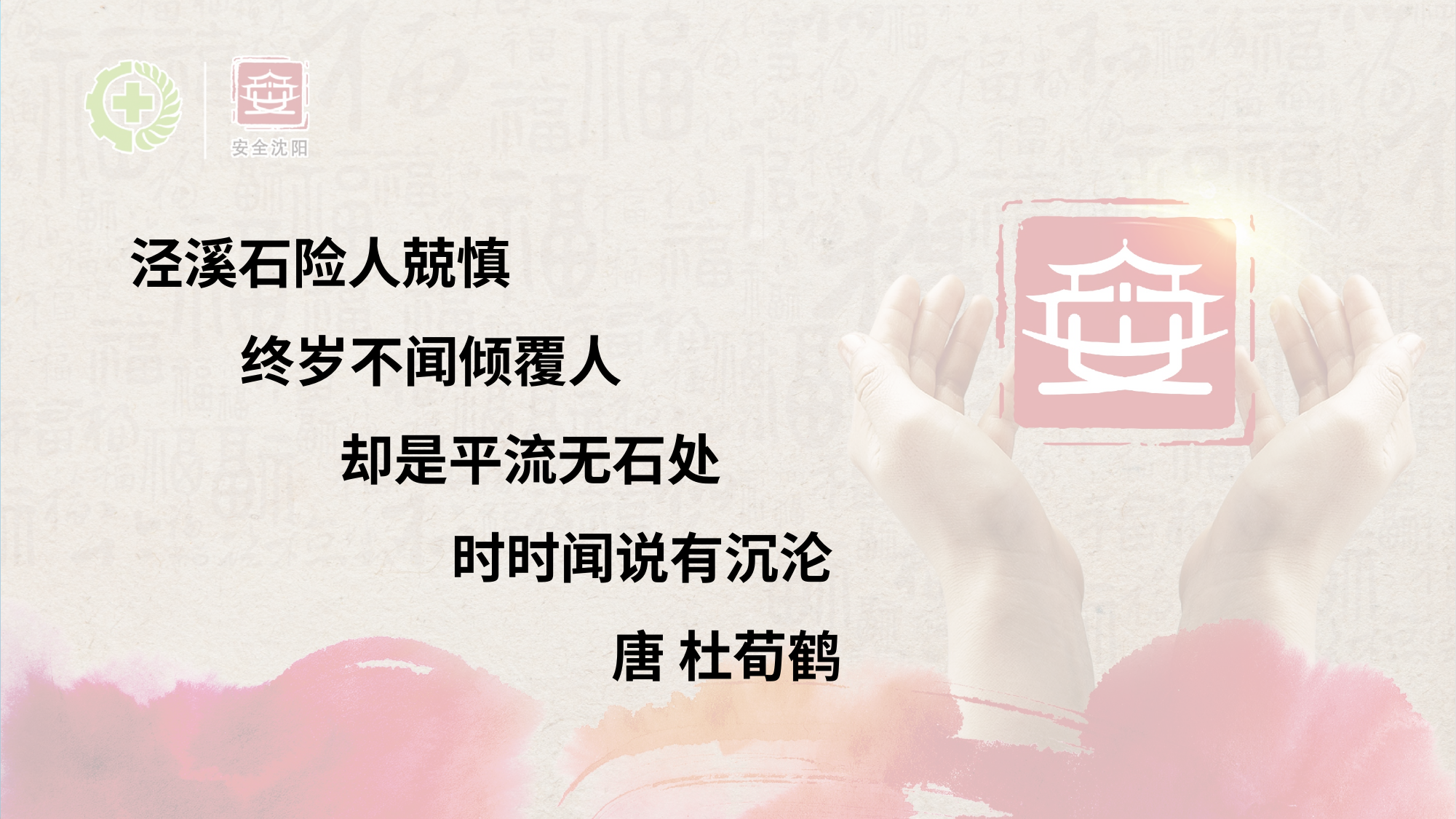

泾溪石险人兢慎
         终岁不闻倾覆人
                 却是平流无石处
                         时时闻说有沉沦
                                       唐 杜荀鹤